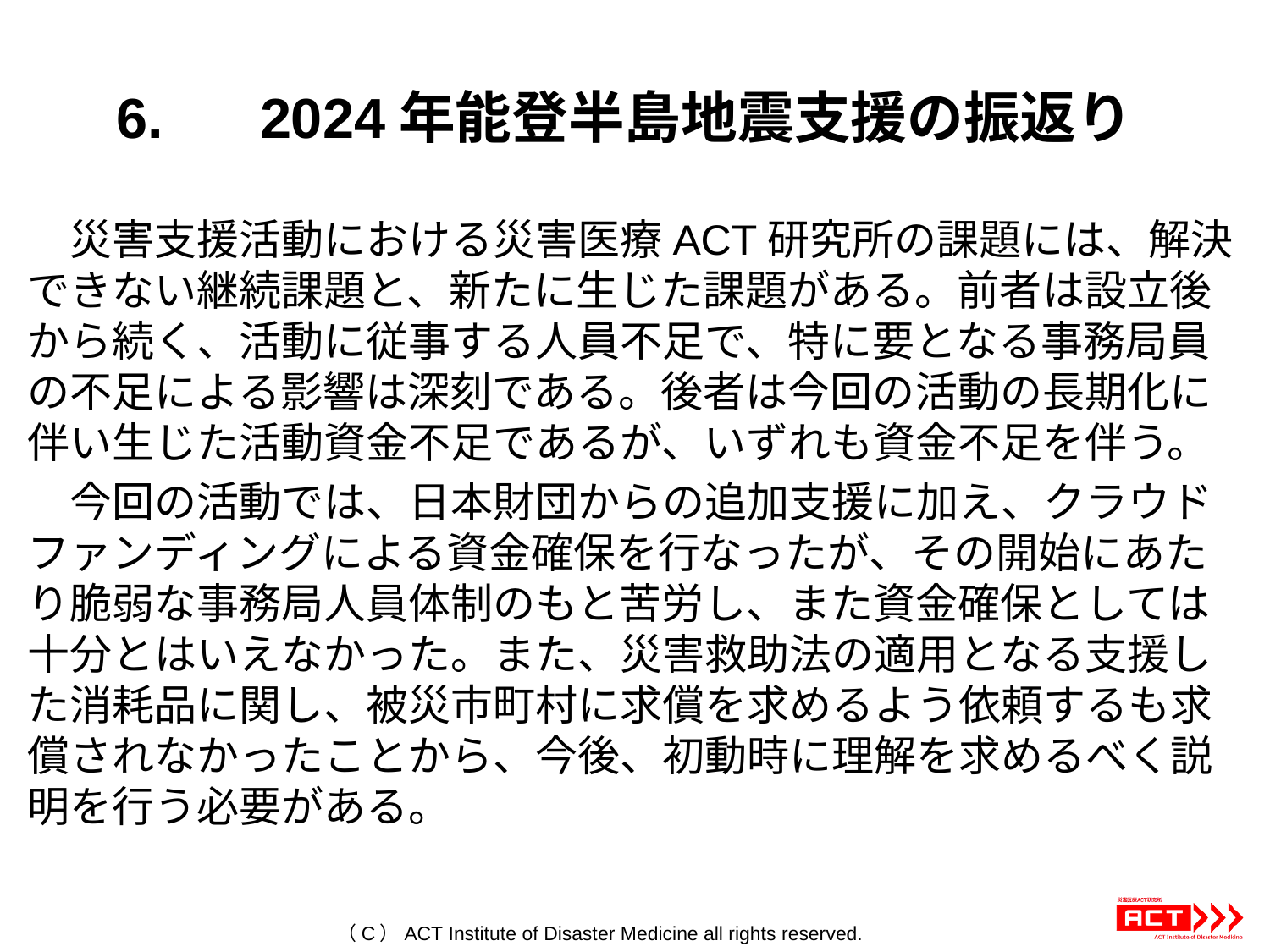

# 6.　 2024年能登半島地震支援の振返り
　災害支援活動における災害医療ACT研究所の課題には、解決できない継続課題と、新たに生じた課題がある。前者は設立後から続く、活動に従事する人員不足で、特に要となる事務局員の不足による影響は深刻である。後者は今回の活動の長期化に伴い生じた活動資金不足であるが、いずれも資金不足を伴う。
　今回の活動では、日本財団からの追加支援に加え、クラウドファンディングによる資金確保を行なったが、その開始にあたり脆弱な事務局人員体制のもと苦労し、また資金確保としては十分とはいえなかった。また、災害救助法の適用となる支援した消耗品に関し、被災市町村に求償を求めるよう依頼するも求償されなかったことから、今後、初動時に理解を求めるべく説明を行う必要がある。